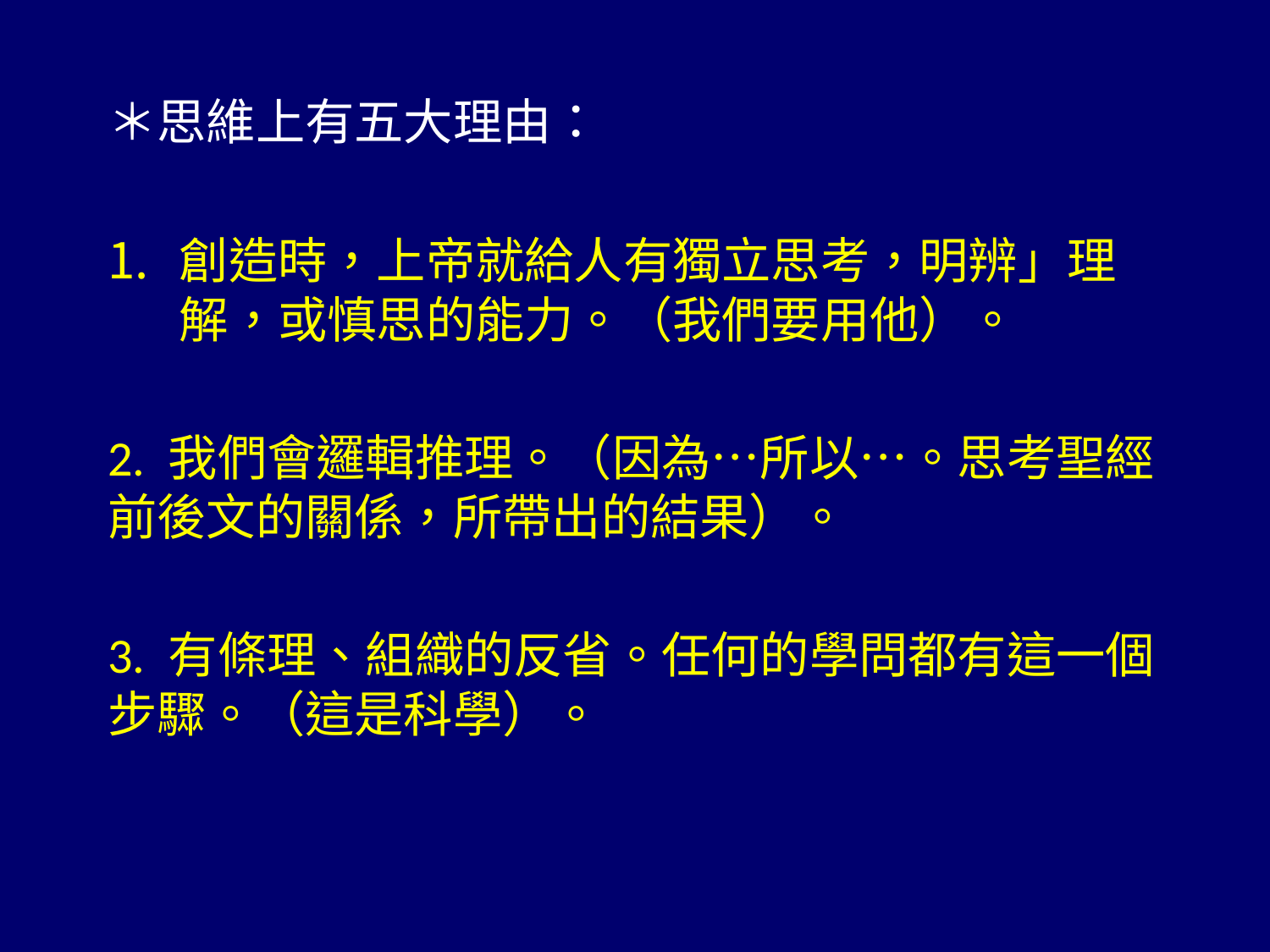

＊思維上有五大理由：

創造時，上帝就給人有獨立思考，明辨」理解，或慎思的能力。（我們要用他）。

2. 我們會邏輯推理。（因為…所以…。思考聖經前後文的關係，所帶出的結果）。

3. 有條理、組織的反省。任何的學問都有這一個步驟。（這是科學）。